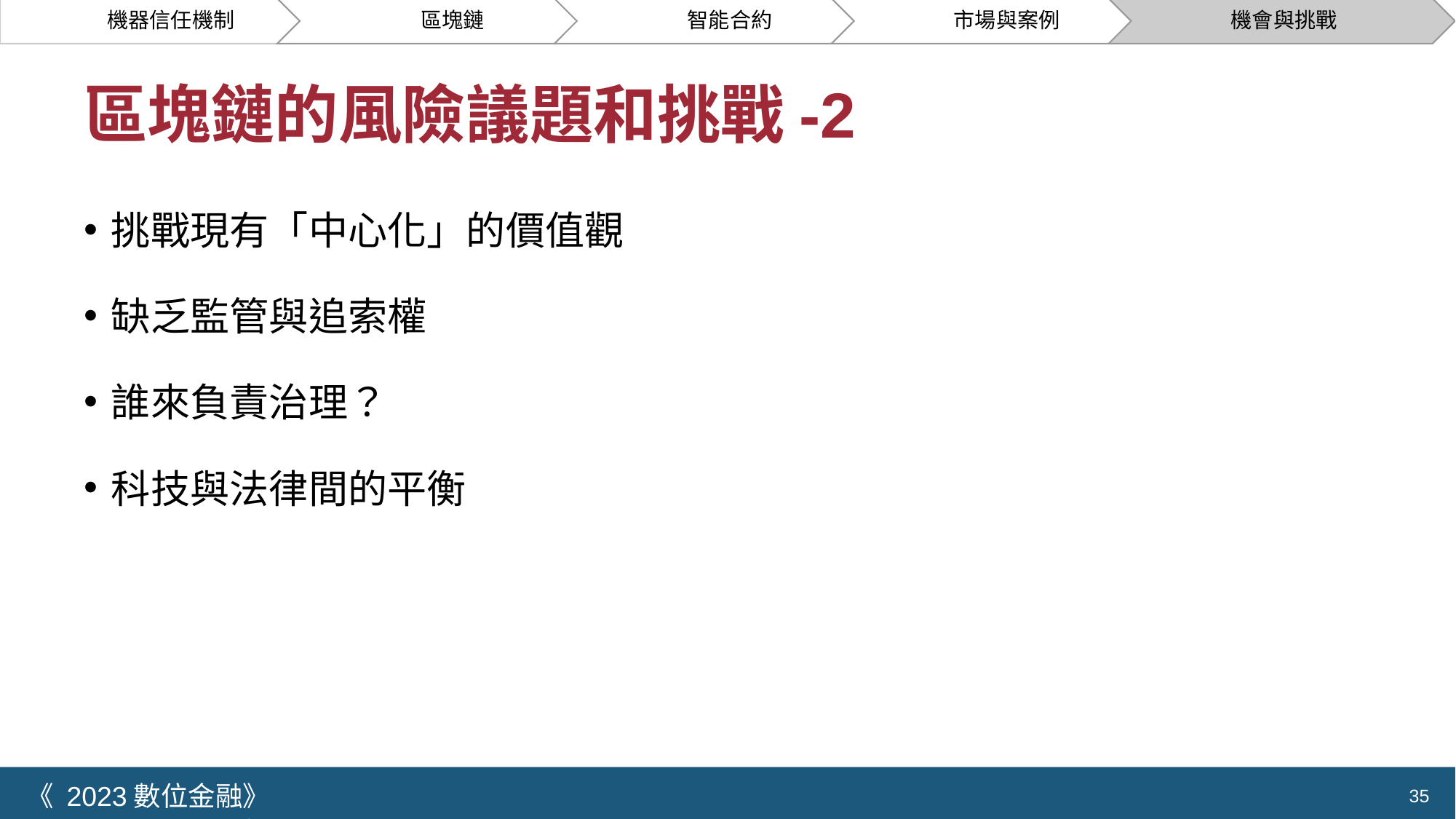

機器信任機制
區塊鏈
智能合約
市場與案例
機會與挑戰
# 區塊鏈的風險議題和挑戰-2
挑戰現有「中心化」的價值觀
缺乏監管與追索權
誰來負責治理？
科技與法律間的平衡
《 2023數位金融》                                                                                                                                            	NYCU.IIM.IEBI Lab
35